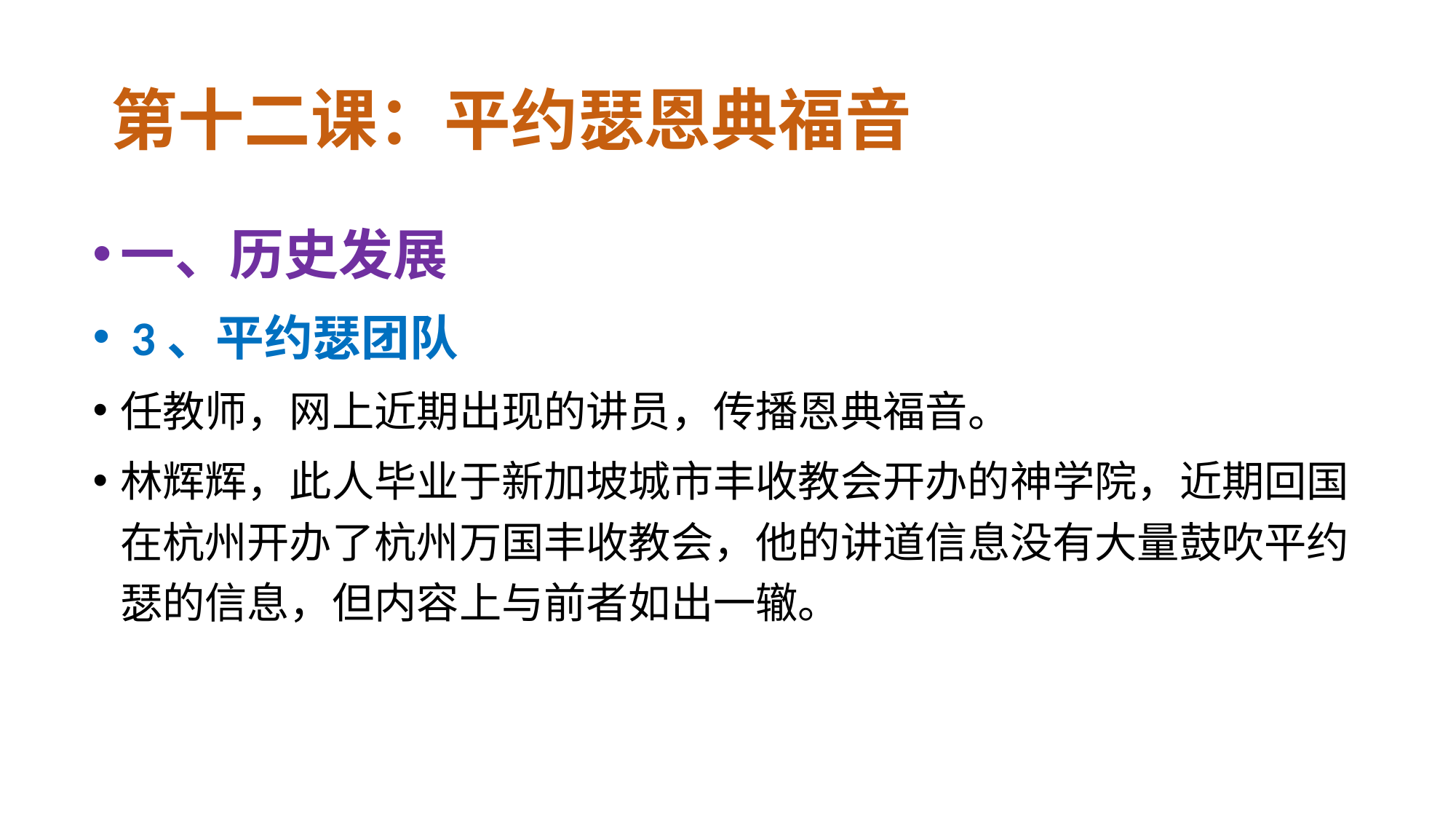

# 第十二课：平约瑟恩典福音
一、历史发展
 3、平约瑟团队
任教师，网上近期出现的讲员，传播恩典福音。
林辉辉，此人毕业于新加坡城市丰收教会开办的神学院，近期回国在杭州开办了杭州万国丰收教会，他的讲道信息没有大量鼓吹平约瑟的信息，但内容上与前者如出一辙。